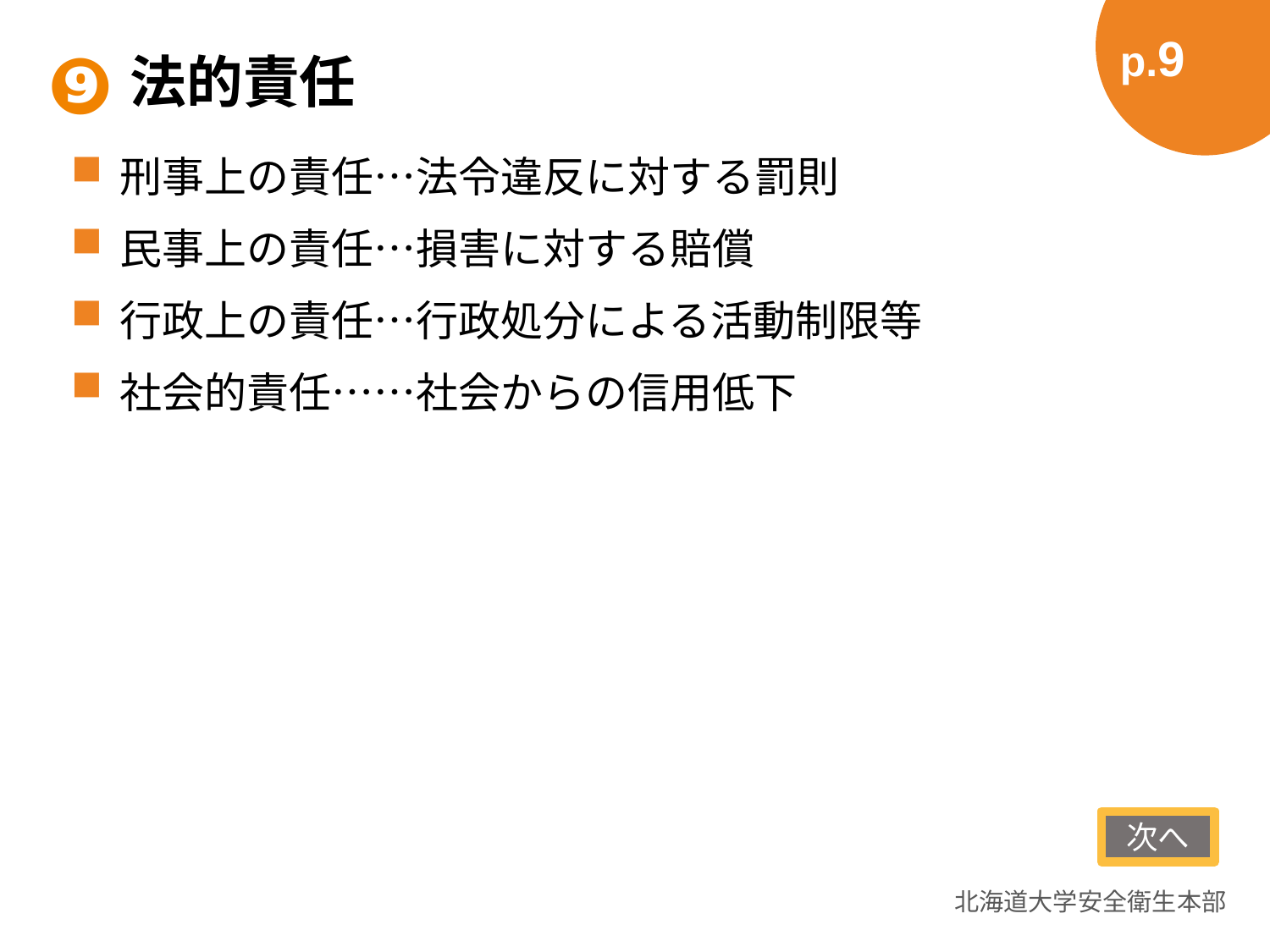

p.9
❾
# 法的責任
刑事上の責任…法令違反に対する罰則
民事上の責任…損害に対する賠償
行政上の責任…行政処分による活動制限等
社会的責任……社会からの信用低下
次へ